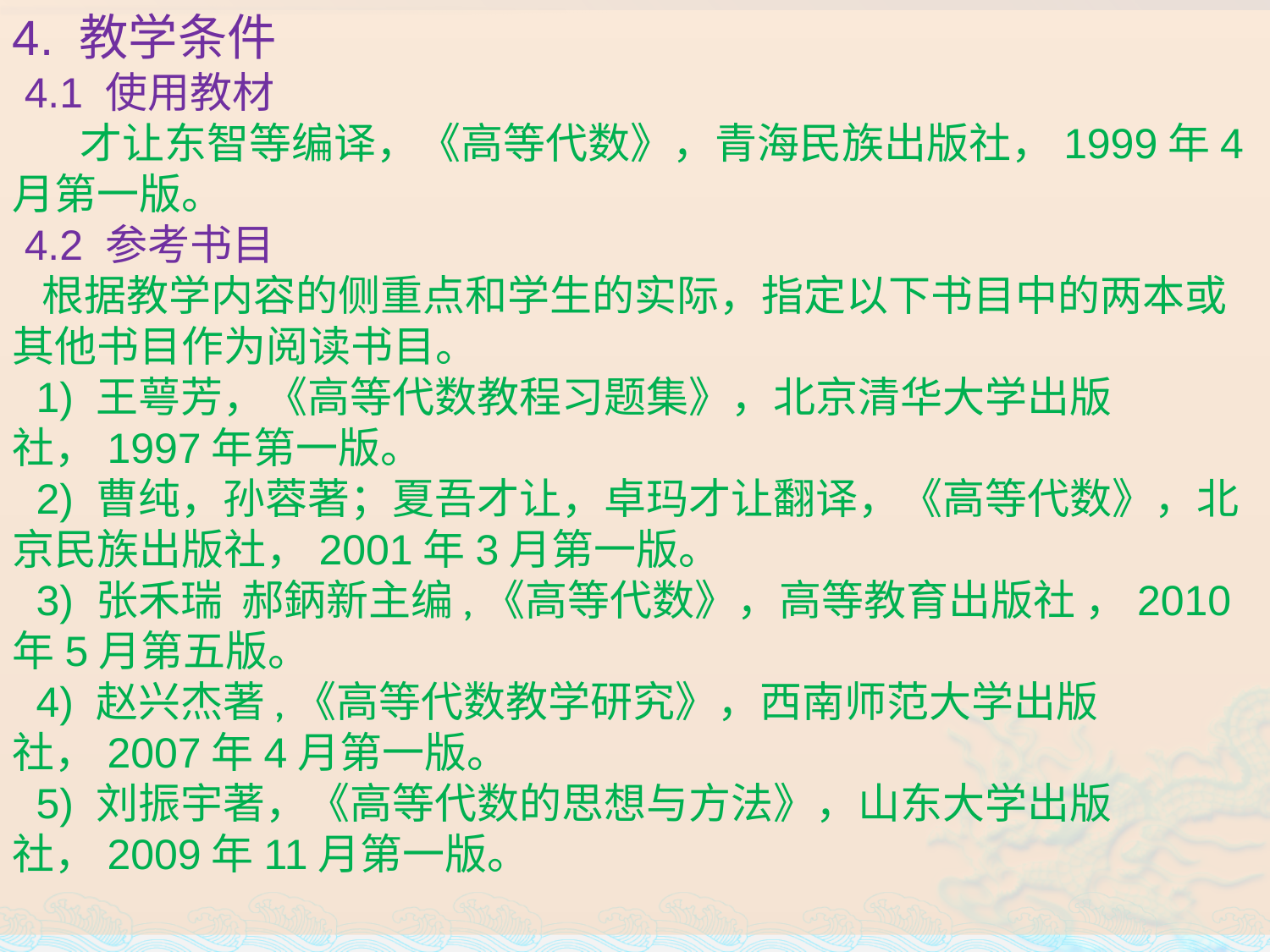

4. 教学条件
 4.1 使用教材
      才让东智等编译，《高等代数》，青海民族出版社，1999年4月第一版。
 4.2 参考书目
  根据教学内容的侧重点和学生的实际，指定以下书目中的两本或其他书目作为阅读书目。
  1) 王萼芳，《高等代数教程习题集》，北京清华大学出版社，1997年第一版。
  2) 曹纯，孙蓉著；夏吾才让，卓玛才让翻译，《高等代数》，北京民族出版社，2001年3月第一版。
  3) 张禾瑞  郝鈵新主编,《高等代数》，高等教育出版社 ，2010年5月第五版。
  4) 赵兴杰著,《高等代数教学研究》，西南师范大学出版社，2007年4月第一版。
  5) 刘振宇著，《高等代数的思想与方法》，山东大学出版社，2009年11月第一版。